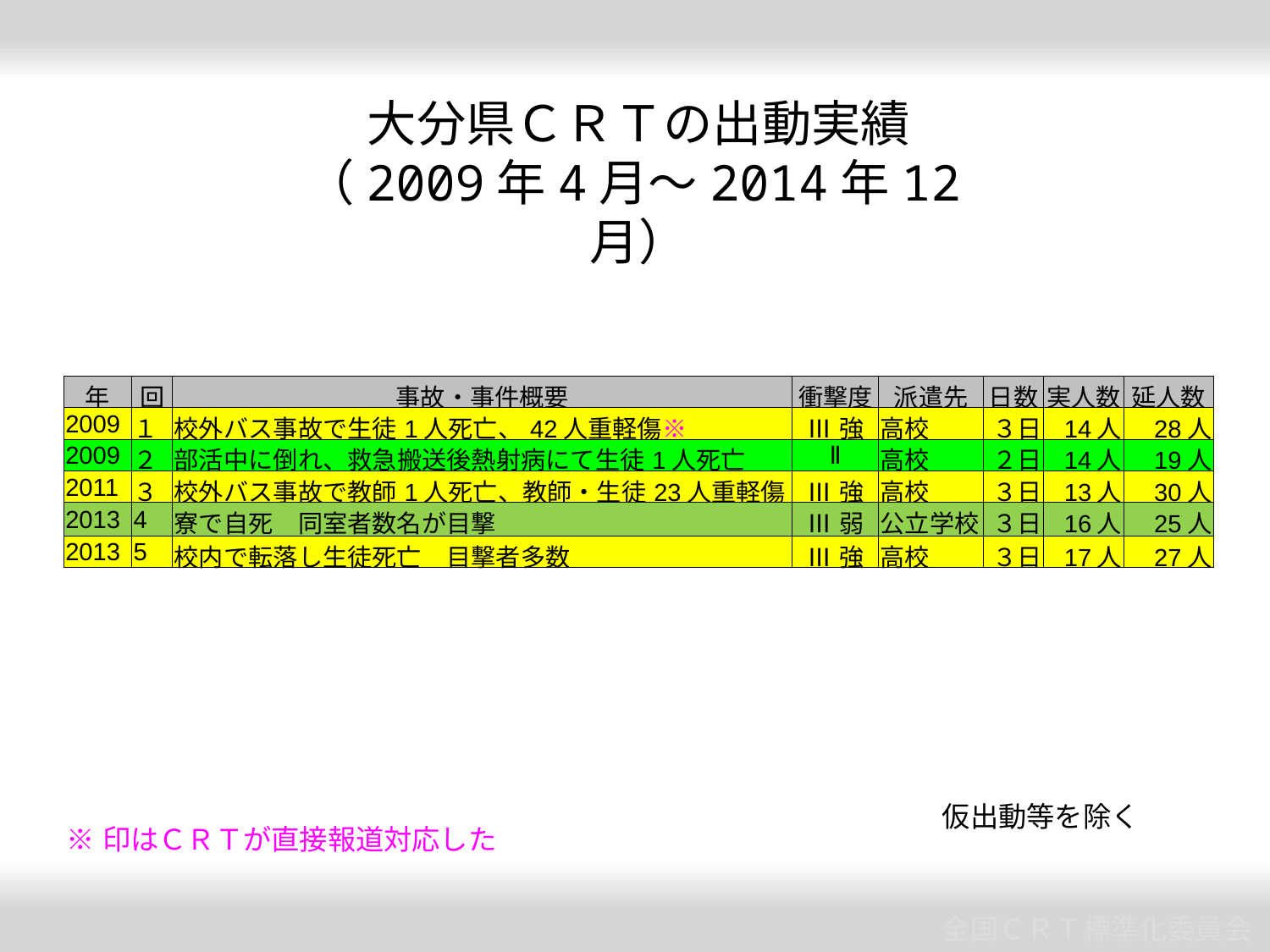

大分県ＣＲＴの出動実績
（2009年4月～2014年12月）
| 年 | 回 | 事故・事件概要 | 衝撃度 | 派遣先 | 日数 | 実人数 | 延人数 |
| --- | --- | --- | --- | --- | --- | --- | --- |
| 2009 | １ | 校外バス事故で生徒1人死亡、42人重軽傷※ | Ⅲ強 | 高校 | ３日 | 14人 | 28人 |
| 2009 | ２ | 部活中に倒れ、救急搬送後熱射病にて生徒1人死亡 | Ⅱ | 高校 | ２日 | 14人 | 19人 |
| 2011 | ３ | 校外バス事故で教師1人死亡、教師・生徒23人重軽傷 | Ⅲ強 | 高校 | ３日 | 13人 | 30人 |
| 2013 | 4 | 寮で自死　同室者数名が目撃 | Ⅲ弱 | 公立学校 | ３日 | 16人 | 25人 |
| 2013 | 5 | 校内で転落し生徒死亡　目撃者多数 | Ⅲ強 | 高校 | ３日 | 17人 | 27人 |
仮出動等を除く
| ※印はＣＲＴが直接報道対応した |
| --- |
全国ＣＲＴ標準化委員会